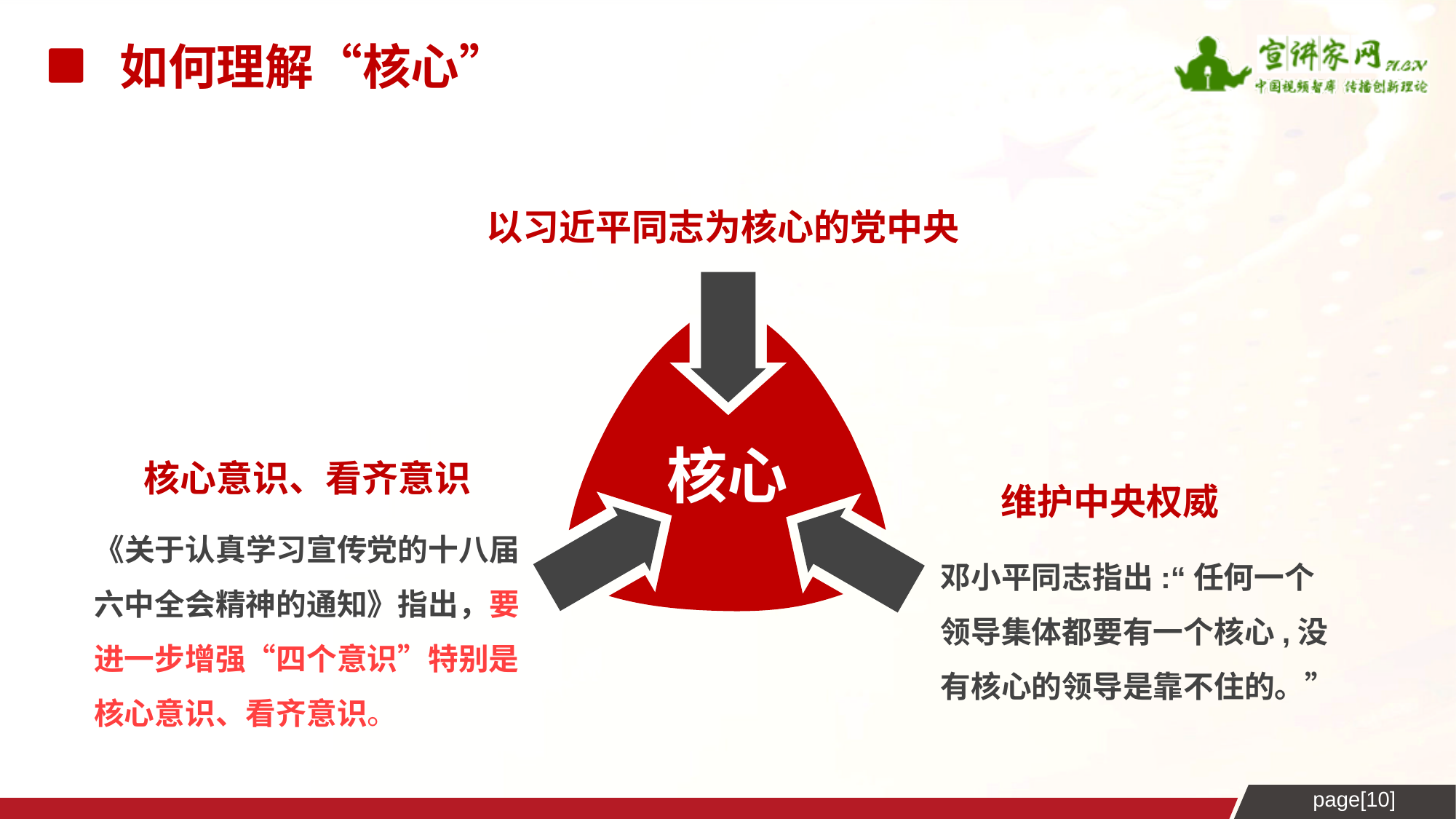

如何理解“核心”

以习近平同志为核心的党中央

核心

核心意识、看齐意识
维护中央权威
《关于认真学习宣传党的十八届六中全会精神的通知》指出，要进一步增强“四个意识”特别是核心意识、看齐意识。
邓小平同志指出:“任何一个领导集体都要有一个核心,没有核心的领导是靠不住的。”